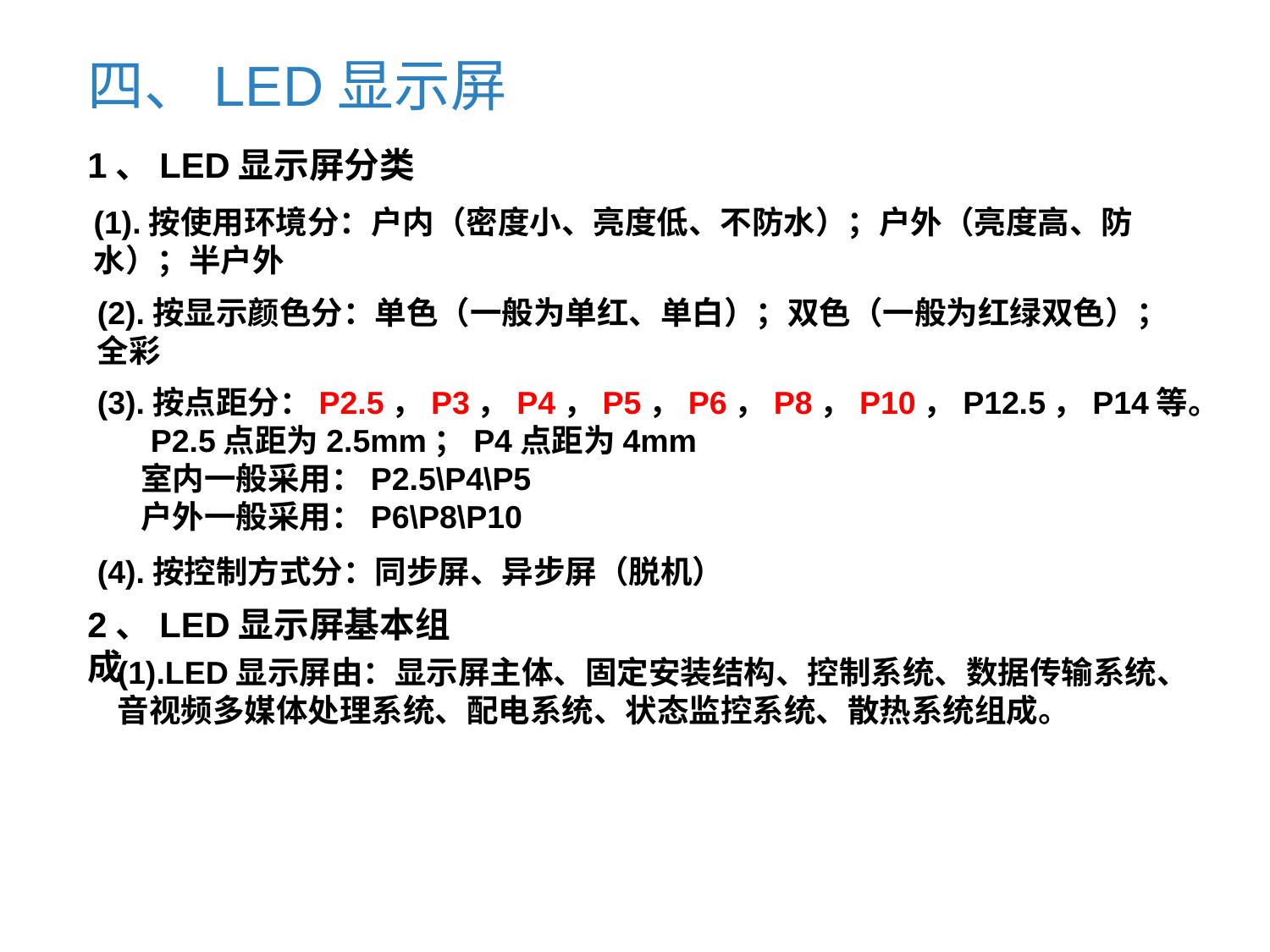

# 四、LED显示屏
1、LED显示屏分类
(1).按使用环境分：户内（密度小、亮度低、不防水）；户外（亮度高、防水）；半户外
(2).按显示颜色分：单色（一般为单红、单白）；双色（一般为红绿双色）；全彩
(3).按点距分：P2.5，P3，P4，P5，P6，P8，P10，P12.5，P14等。
      P2.5点距为2.5mm；P4点距为4mm
     室内一般采用：P2.5\P4\P5
     户外一般采用：P6\P8\P10
(4).按控制方式分：同步屏、异步屏（脱机）
2、LED显示屏基本组成
(1).LED显示屏由：显示屏主体、固定安装结构、控制系统、数据传输系统、音视频多媒体处理系统、配电系统、状态监控系统、散热系统组成。